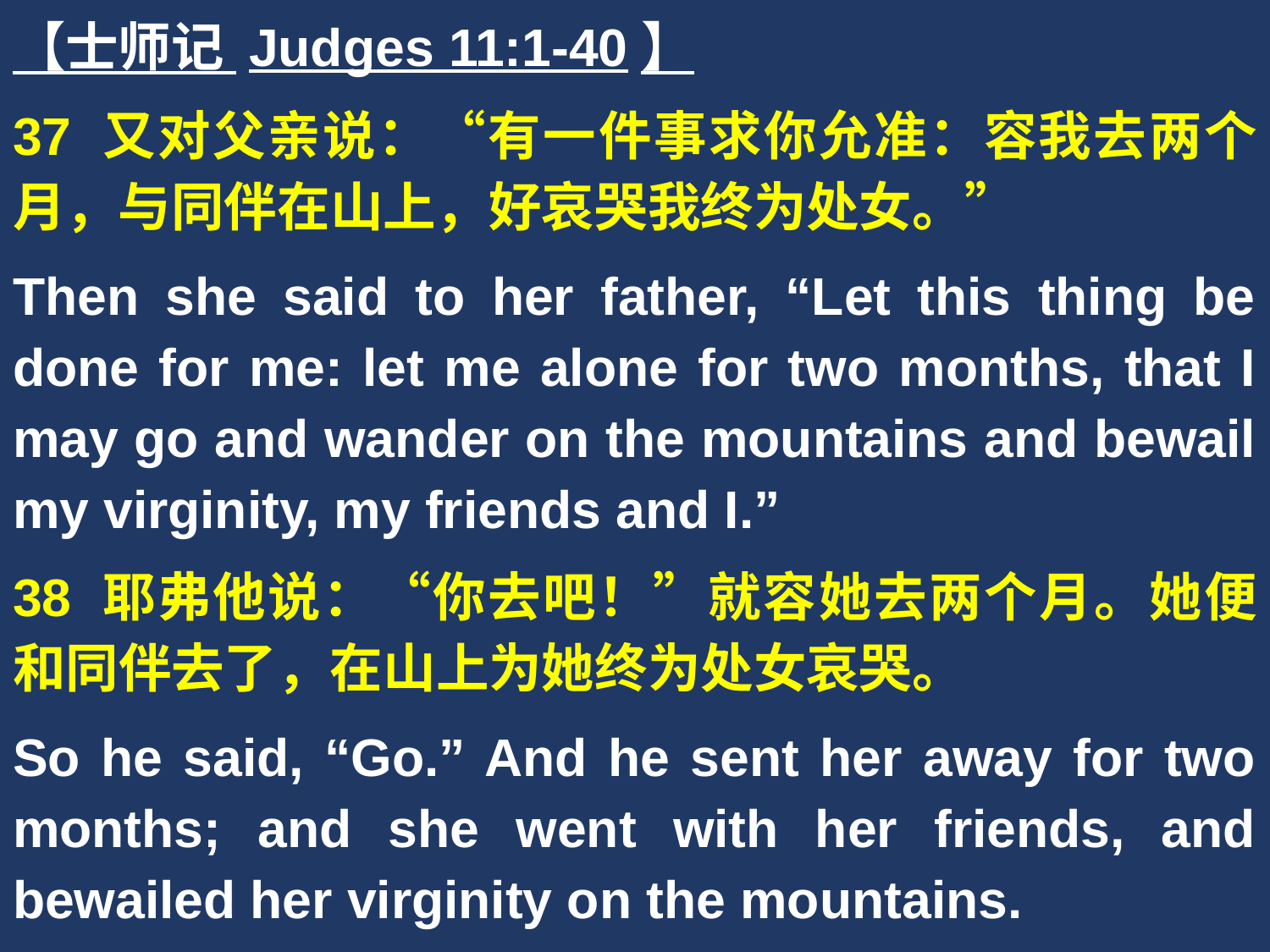

【士师记 Judges 11:1-40】
37 又对父亲说：“有一件事求你允准：容我去两个月，与同伴在山上，好哀哭我终为处女。”
Then she said to her father, “Let this thing be done for me: let me alone for two months, that I may go and wander on the mountains and bewail my virginity, my friends and I.”
38 耶弗他说：“你去吧！”就容她去两个月。她便和同伴去了，在山上为她终为处女哀哭。
So he said, “Go.” And he sent her away for two months; and she went with her friends, and bewailed her virginity on the mountains.